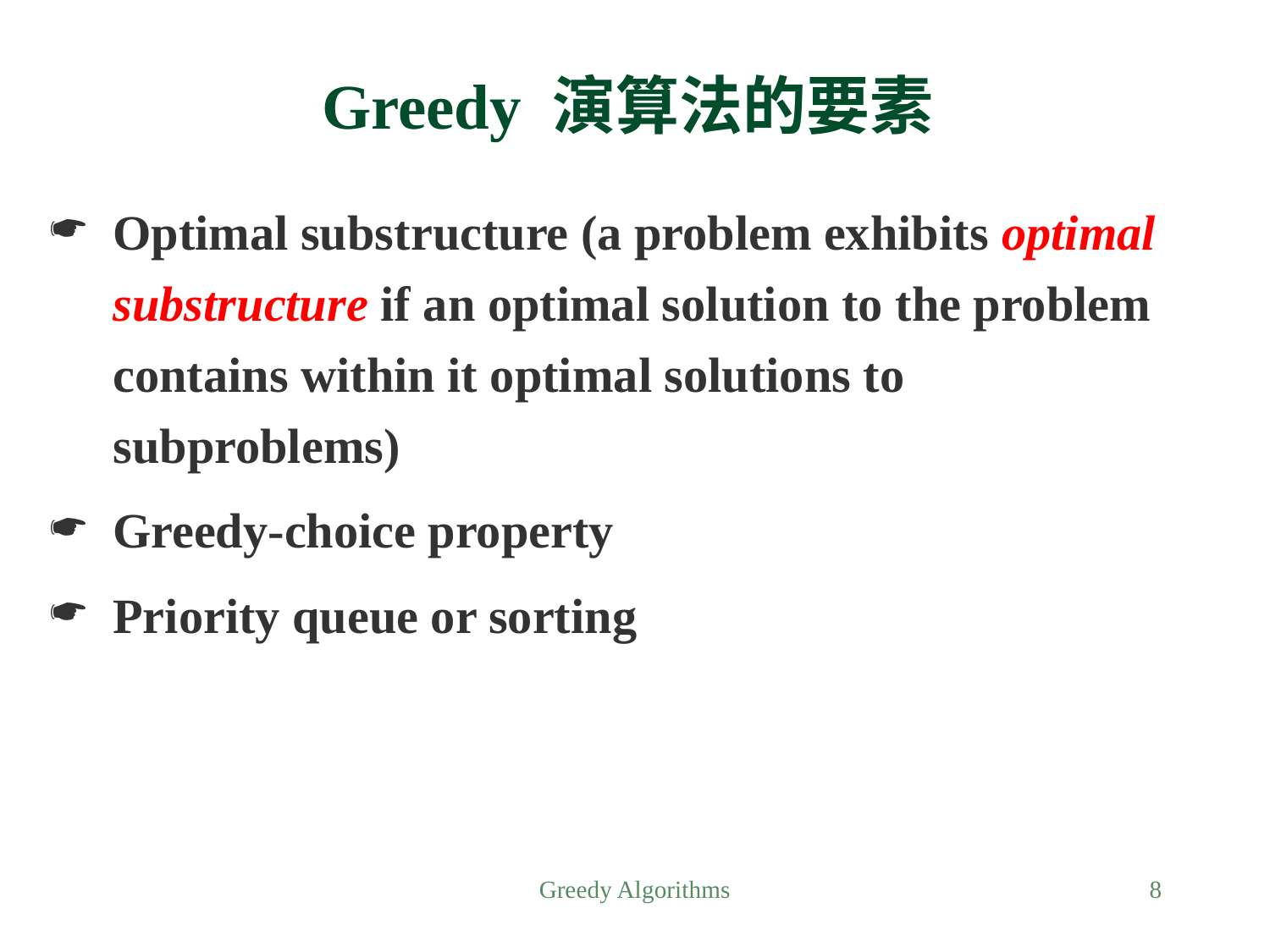

# Greedy 演算法的要素
Optimal substructure (a problem exhibits optimal substructure if an optimal solution to the problem contains within it optimal solutions to subproblems)
Greedy-choice property
Priority queue or sorting
Greedy Algorithms
8